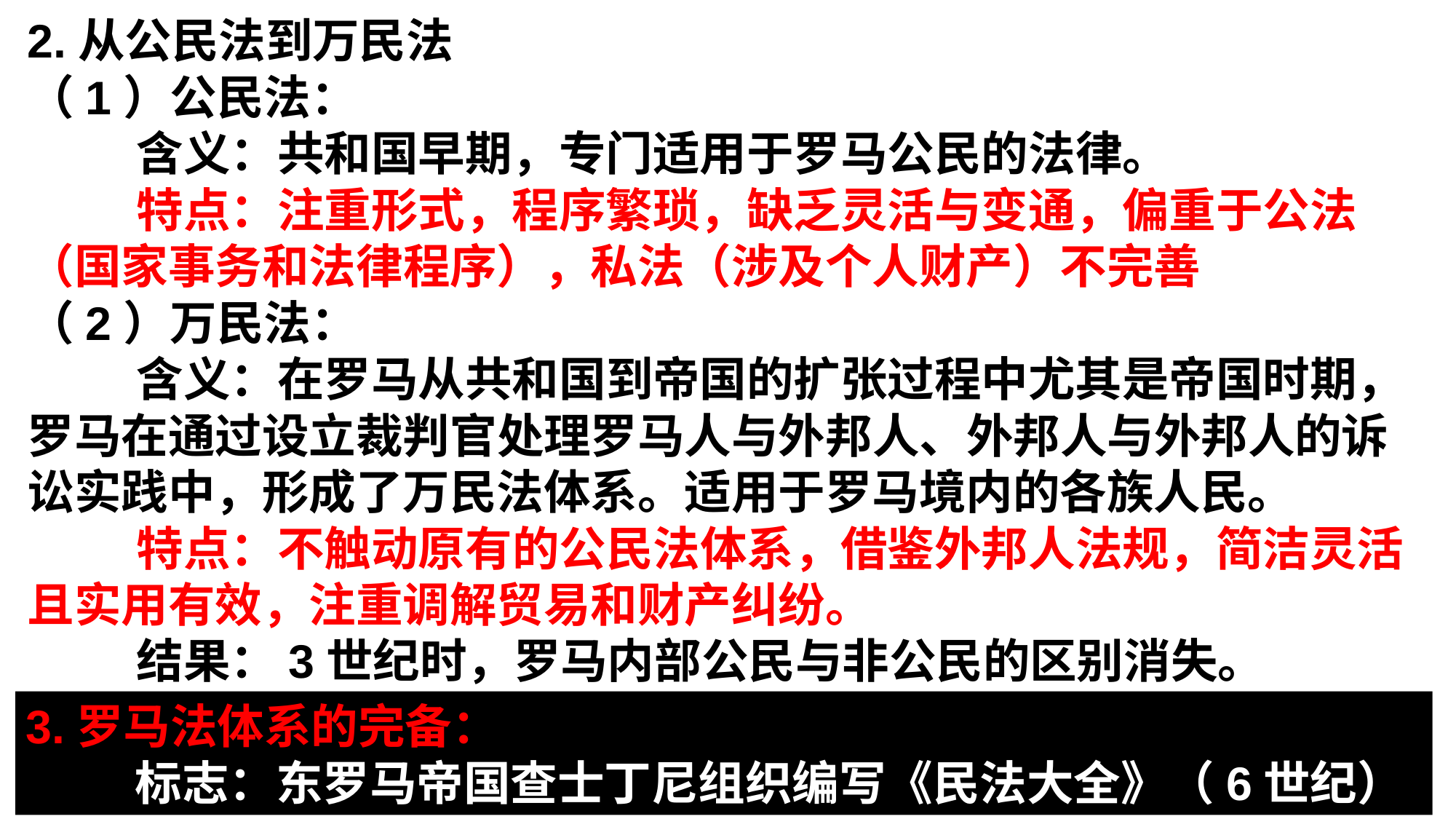

2.从公民法到万民法
（1）公民法：
	含义：共和国早期，专门适用于罗马公民的法律。
	特点：注重形式，程序繁琐，缺乏灵活与变通，偏重于公法（国家事务和法律程序），私法（涉及个人财产）不完善
（2）万民法：
	含义：在罗马从共和国到帝国的扩张过程中尤其是帝国时期，罗马在通过设立裁判官处理罗马人与外邦人、外邦人与外邦人的诉讼实践中，形成了万民法体系。适用于罗马境内的各族人民。
	特点：不触动原有的公民法体系，借鉴外邦人法规，简洁灵活且实用有效，注重调解贸易和财产纠纷。
	结果：3世纪时，罗马内部公民与非公民的区别消失。
3.罗马法体系的完备：
	标志：东罗马帝国查士丁尼组织编写《民法大全》（6世纪）